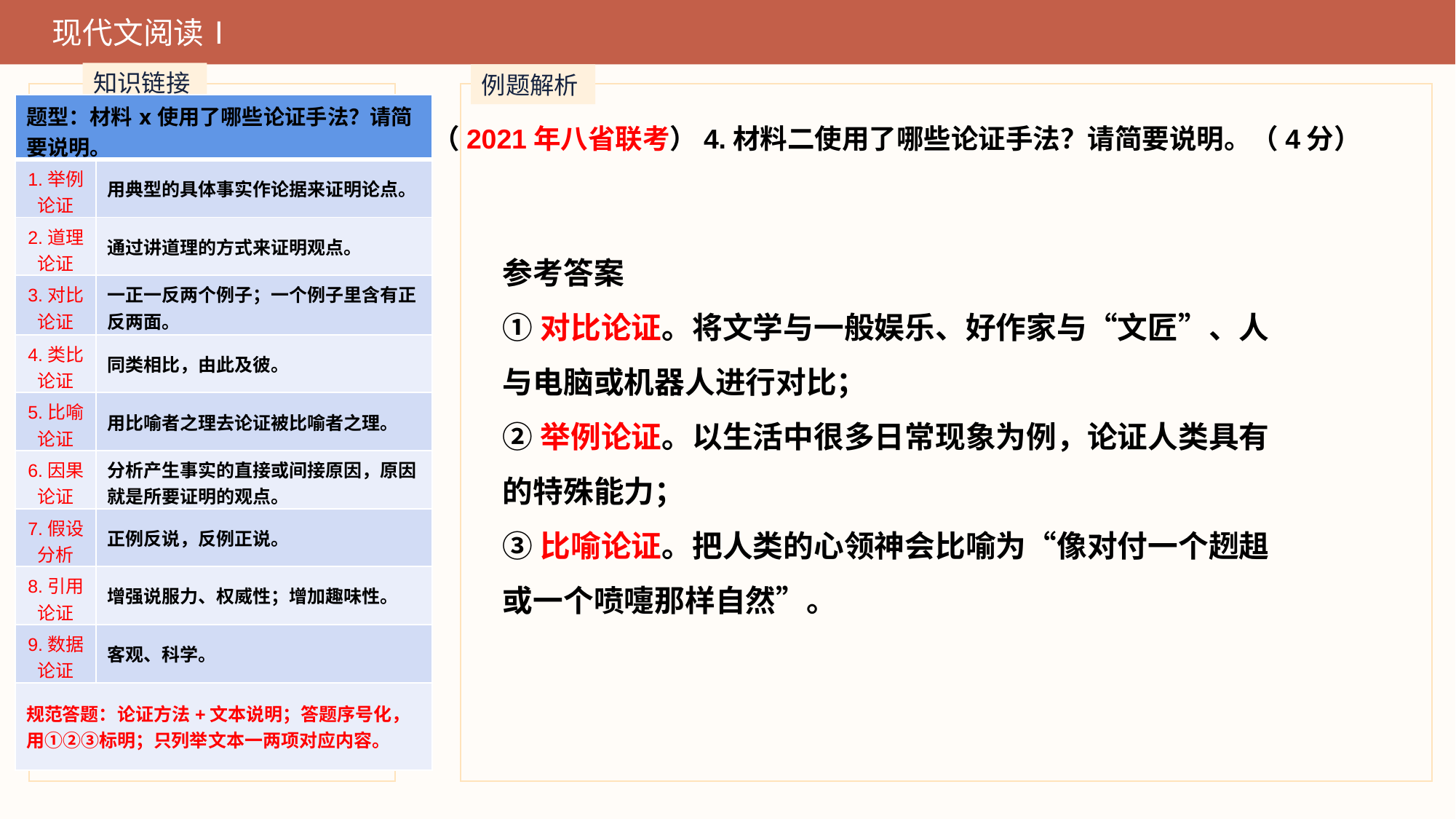

现代文阅读Ⅰ
知识链接
例题解析

| 题型：材料x使用了哪些论证手法？请简要说明。 |  |
| --- | --- |
| 1.举例论证 | 用典型的具体事实作论据来证明论点。 |
| 2.道理论证 | 通过讲道理的方式来证明观点。 |
| 3.对比论证 | 一正一反两个例子；一个例子里含有正反两面。 |
| 4.类比论证 | 同类相比，由此及彼。 |
| 5.比喻论证 | 用比喻者之理去论证被比喻者之理。 |
| 6.因果论证 | 分析产生事实的直接或间接原因，原因就是所要证明的观点。 |
| 7.假设分析 | 正例反说，反例正说。 |
| 8.引用论证 | 增强说服力、权威性；增加趣味性。 |
| 9.数据论证 | 客观、科学。 |
| 规范答题：论证方法+文本说明；答题序号化，用①②③标明；只列举文本一两项对应内容。 |  |
（2021年八省联考）4.材料二使用了哪些论证手法？请简要说明。（4分）
参考答案
①对比论证。将文学与一般娱乐、好作家与“文匠”、人与电脑或机器人进行对比；
②举例论证。以生活中很多日常现象为例，论证人类具有的特殊能力；
③比喻论证。把人类的心领神会比喻为“像对付一个趔趄或一个喷嚏那样自然”。